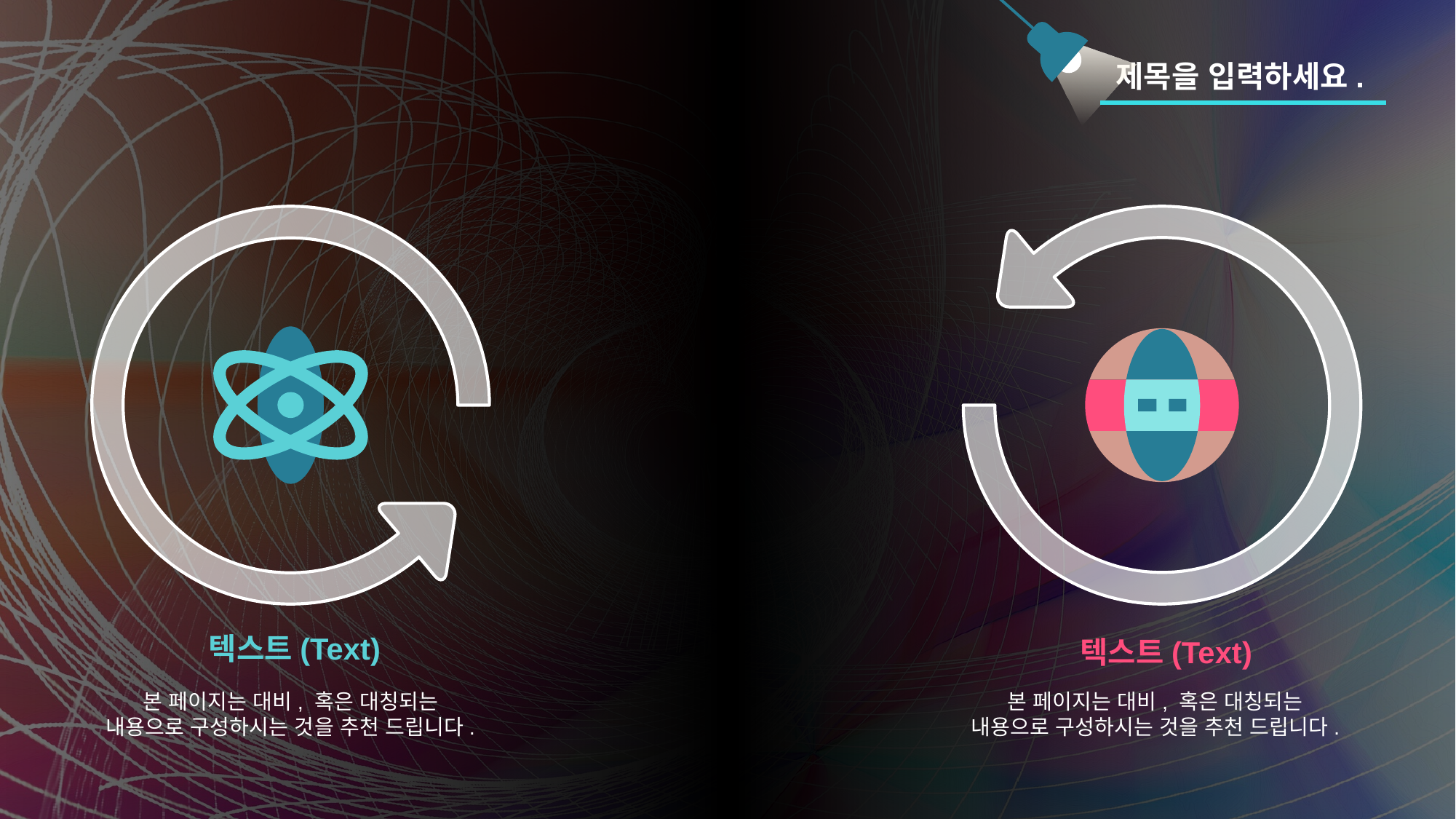

제목을 입력하세요.

텍스트(Text)
텍스트(Text)
본 페이지는 대비, 혹은 대칭되는 내용으로 구성하시는 것을 추천 드립니다.
본 페이지는 대비, 혹은 대칭되는 내용으로 구성하시는 것을 추천 드립니다.